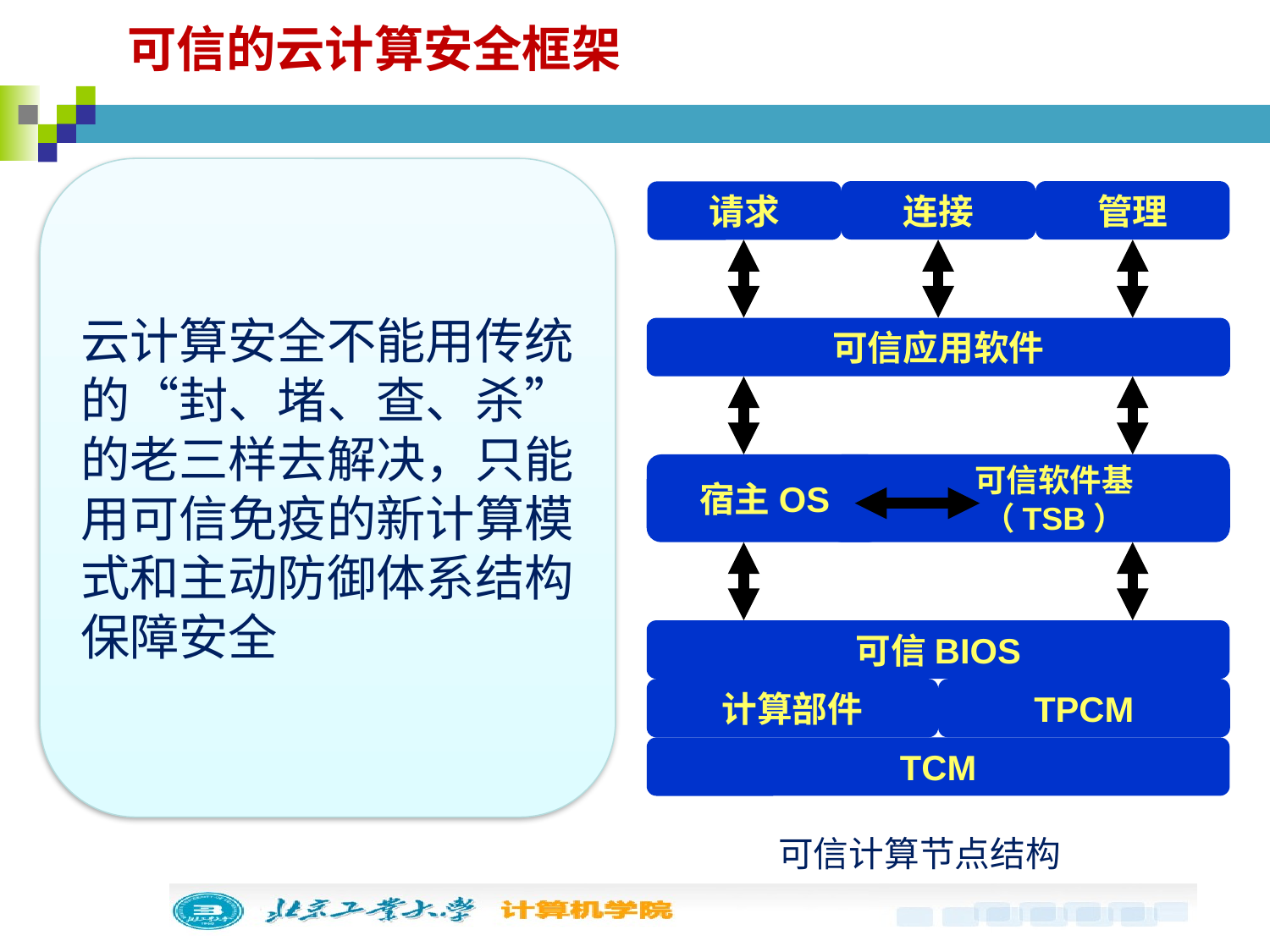

可信的云计算安全框架
云计算安全不能用传统的“封、堵、查、杀”的老三样去解决，只能用可信免疫的新计算模式和主动防御体系结构保障安全
连接
管理
请求
可信应用软件
宿主OS
      可信软件基
      （TSB）
可信BIOS
计算部件
TPCM
TCM
可信计算节点结构